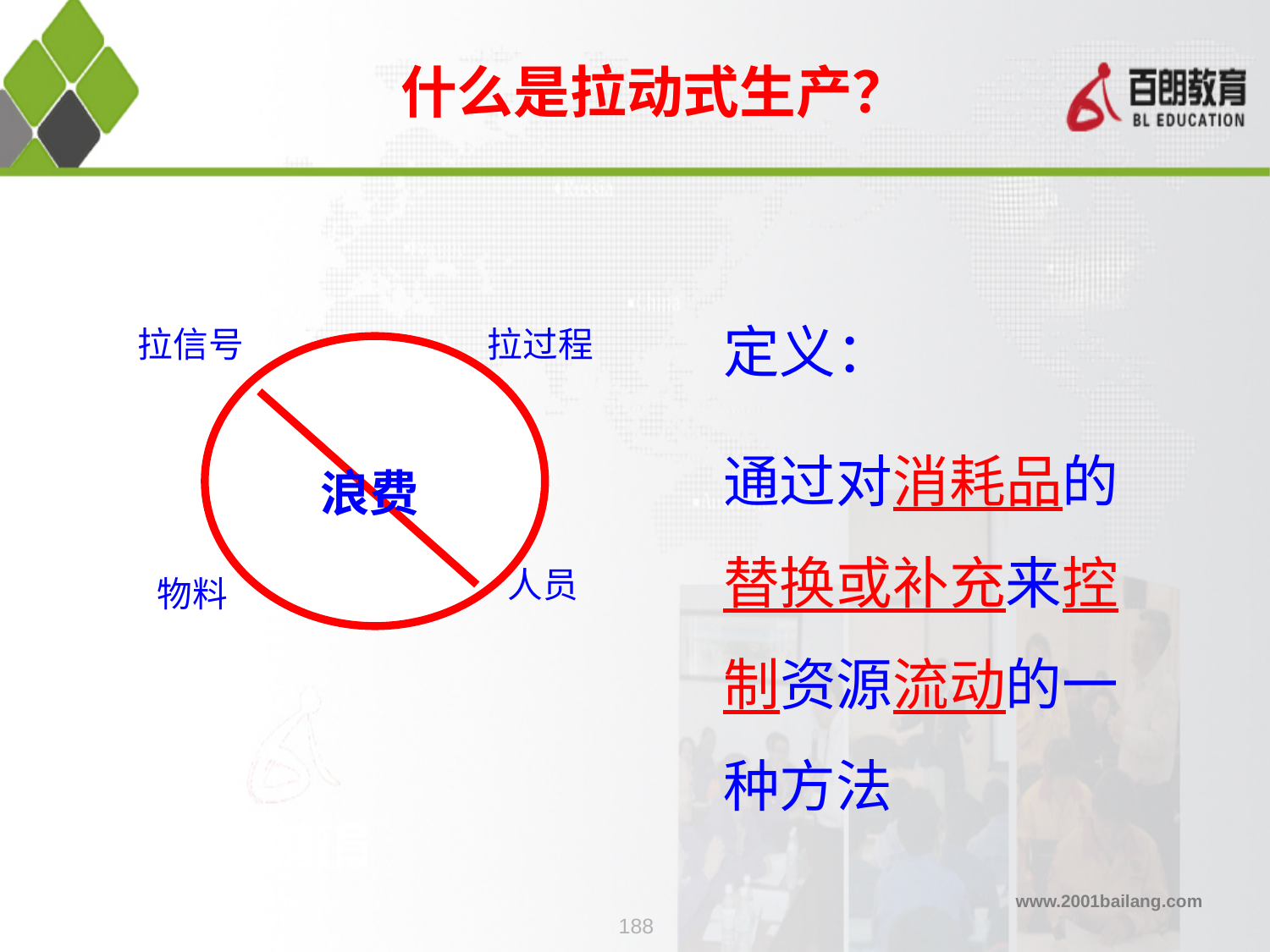

什么是拉动式生产？
定义：
通过对消耗品的替换或补充来控制资源流动的一种方法
拉信号
拉过程

浪费
人员
物料
188